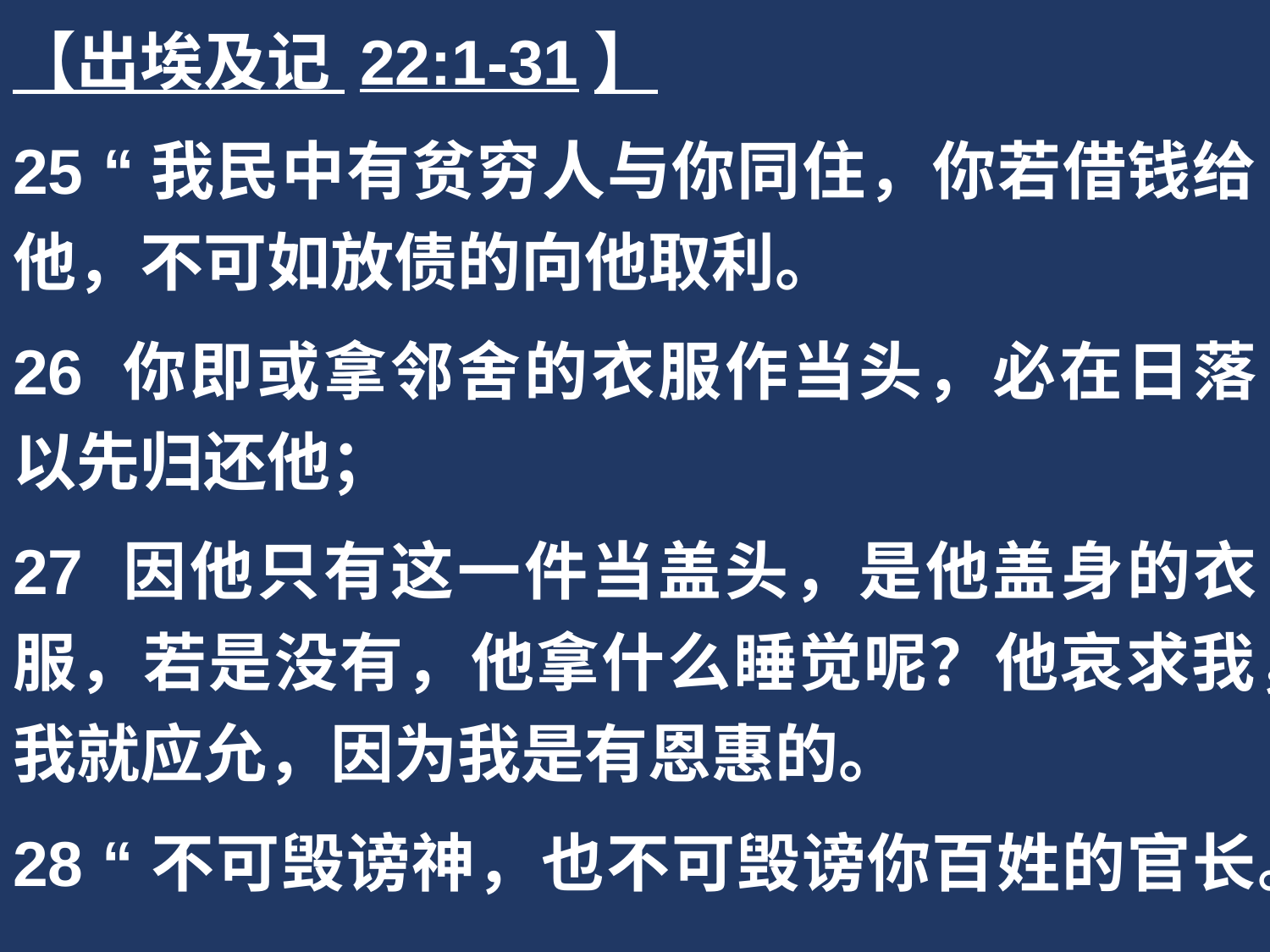

【出埃及记 22:1-31】
25 “我民中有贫穷人与你同住，你若借钱给他，不可如放债的向他取利。
26 你即或拿邻舍的衣服作当头，必在日落以先归还他；
27 因他只有这一件当盖头，是他盖身的衣服，若是没有，他拿什么睡觉呢？他哀求我，我就应允，因为我是有恩惠的。
28 “不可毁谤神，也不可毁谤你百姓的官长。